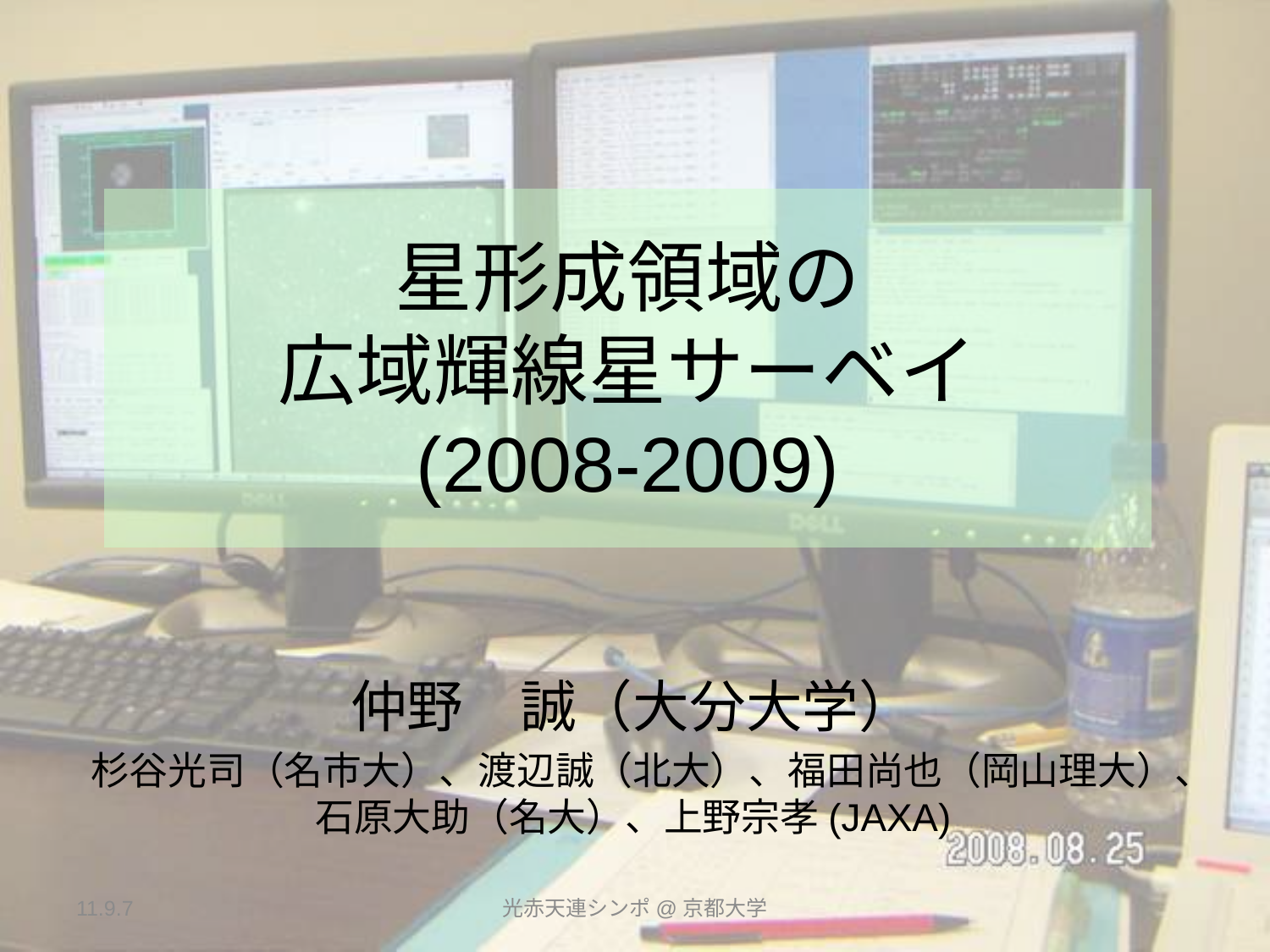

# 星形成領域の 広域輝線星サーベイ (2008-2009)
仲野　誠（大分大学）
杉谷光司（名市大）、渡辺誠（北大）、福田尚也（岡山理大）、石原大助（名大）、上野宗孝(JAXA)
11.9.7
光赤天連シンポ@京都大学